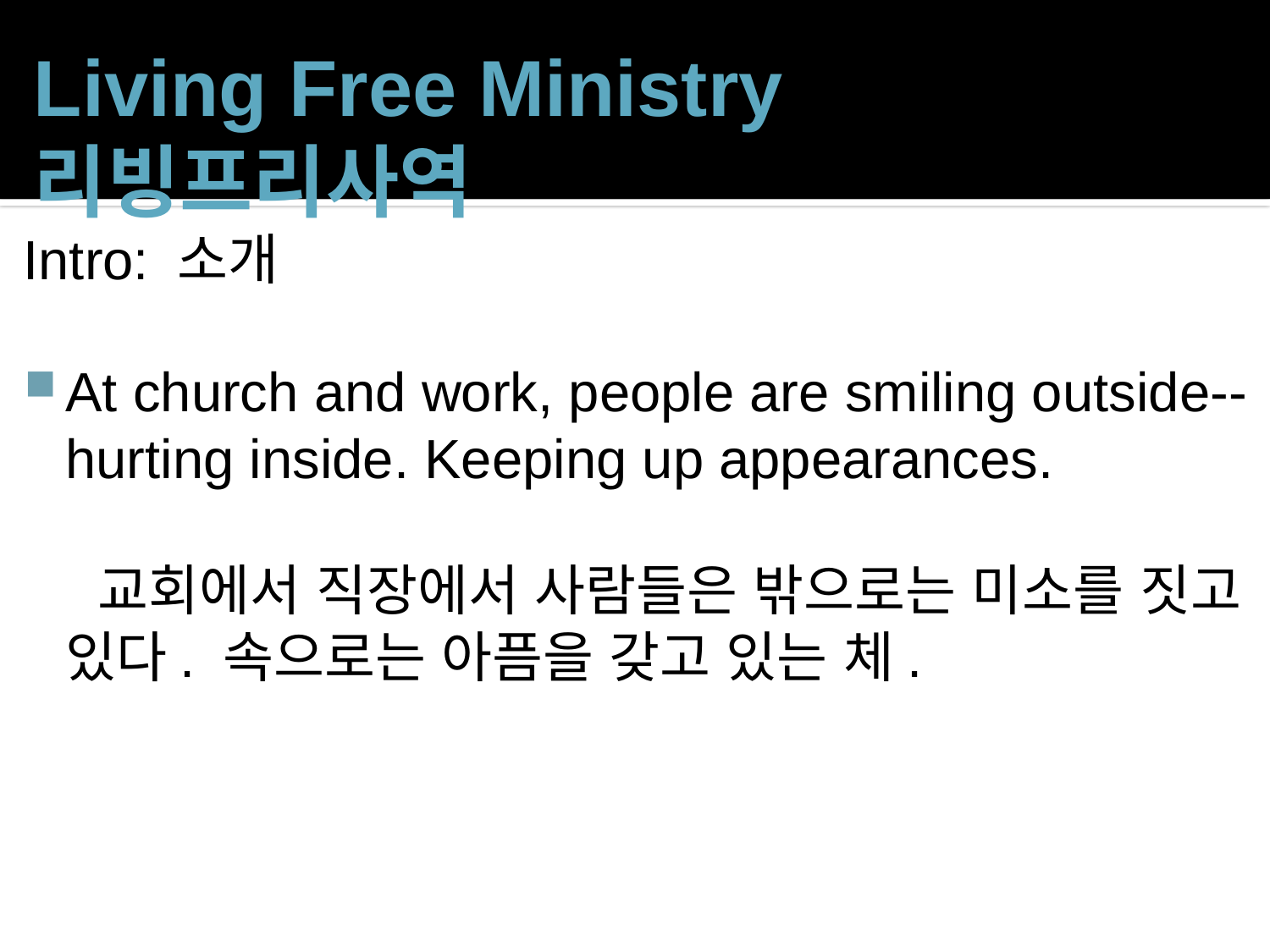

# Living Free Ministry 리빙프리사역
Intro: 소개
At church and work, people are smiling outside--hurting inside. Keeping up appearances.

    교회에서 직장에서 사람들은 밖으로는 미소를 짓고 있다. 속으로는 아픔을 갖고 있는 체.